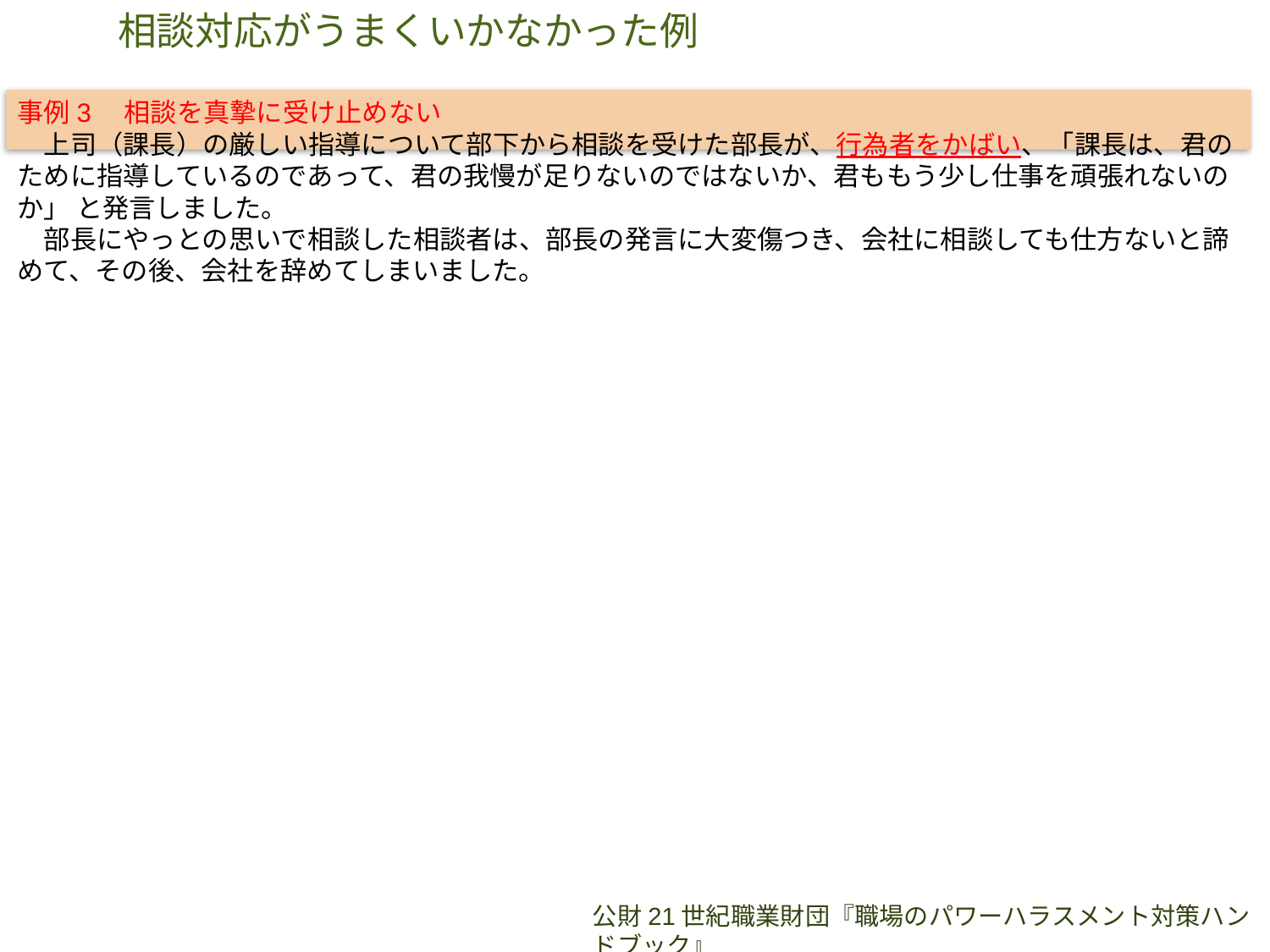

相談対応がうまくいかなかった例
事例3　相談を真摯に受け止めない
　上司（課長）の厳しい指導について部下から相談を受けた部長が、行為者をかばい、「課長は、君のために指導しているのであって、君の我慢が足りないのではないか、君ももう少し仕事を頑張れないのか」 と発言しました。
　部長にやっとの思いで相談した相談者は、部長の発言に大変傷つき、会社に相談しても仕方ないと諦めて、その後、会社を辞めてしまいました。

公財21世紀職業財団『職場のパワーハラスメント対策ハンドブック』